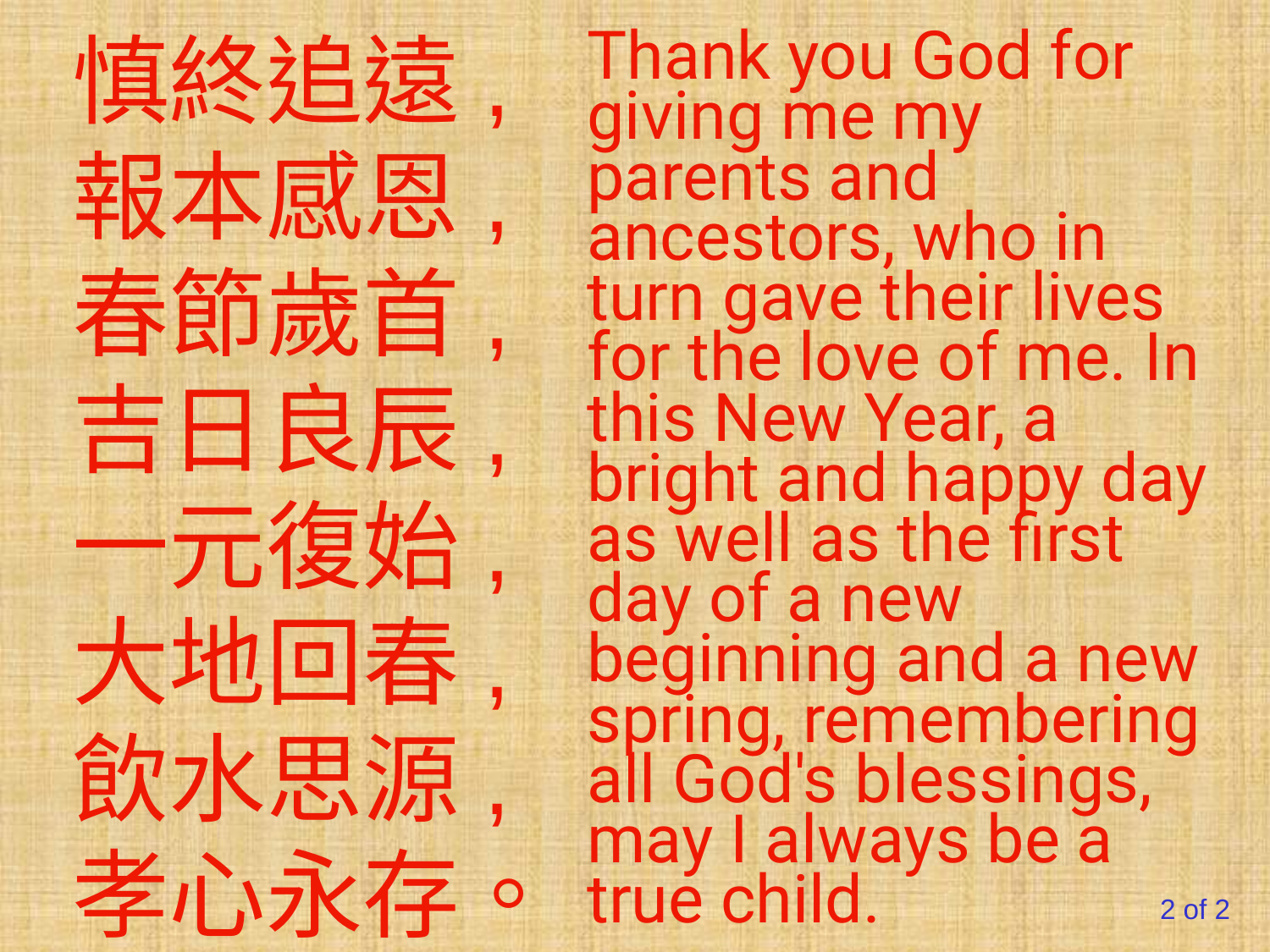

慎終追遠,
報本感恩,
春節歲首,
吉日良辰,
一元復始,
大地回春,
飲水思源,
孝心永存。
Thank you God for
giving me my parents and ancestors, who in turn gave their lives for the love of me. In this New Year, a bright and happy day as well as the first day of a new beginning and a new spring, remembering all God's blessings, may I always be a true child.
2 of 2